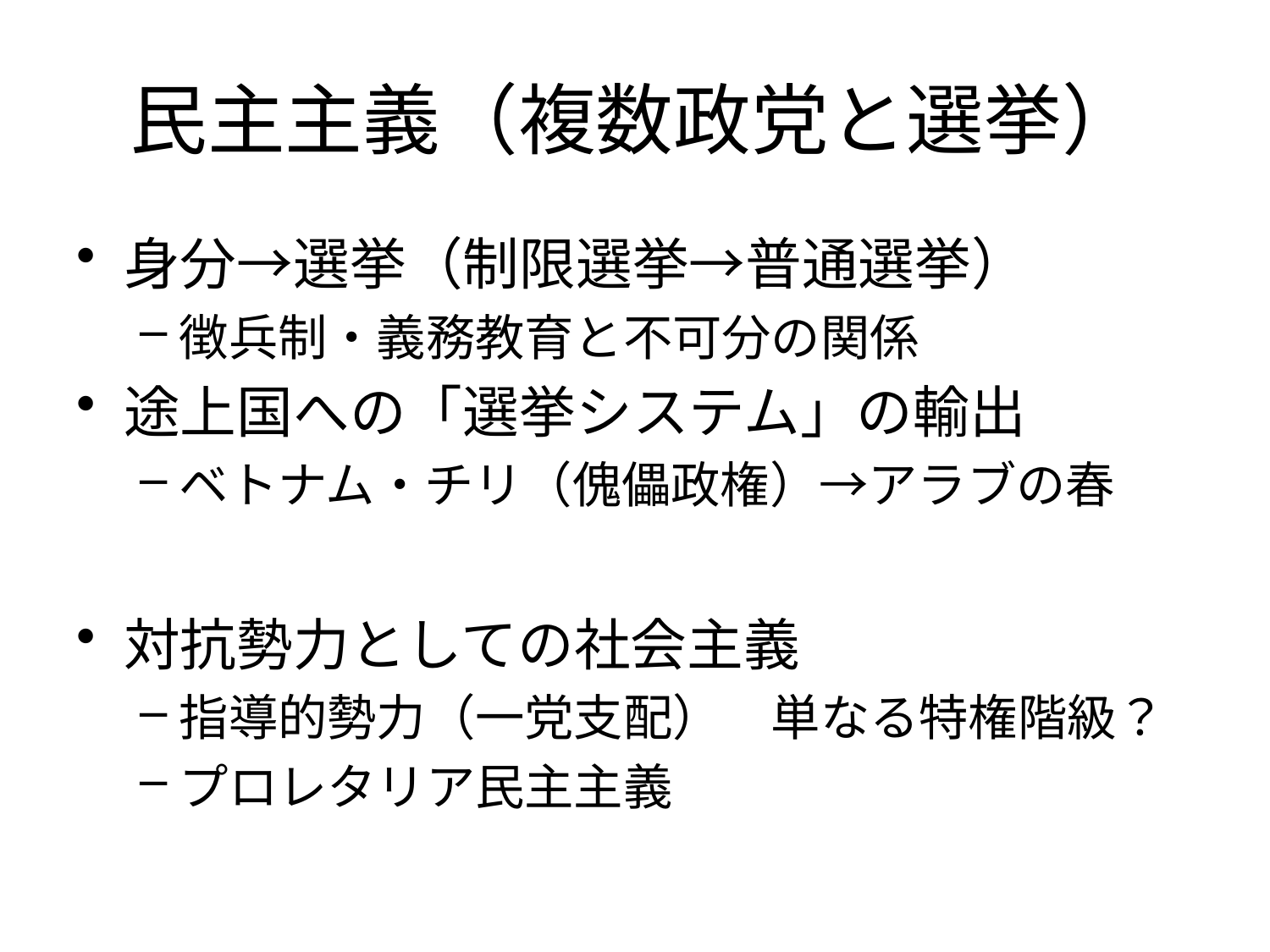

# 民主主義（複数政党と選挙）
身分→選挙（制限選挙→普通選挙）
徴兵制・義務教育と不可分の関係
途上国への「選挙システム」の輸出
ベトナム・チリ（傀儡政権）→アラブの春

対抗勢力としての社会主義
指導的勢力（一党支配）　単なる特権階級？
プロレタリア民主主義